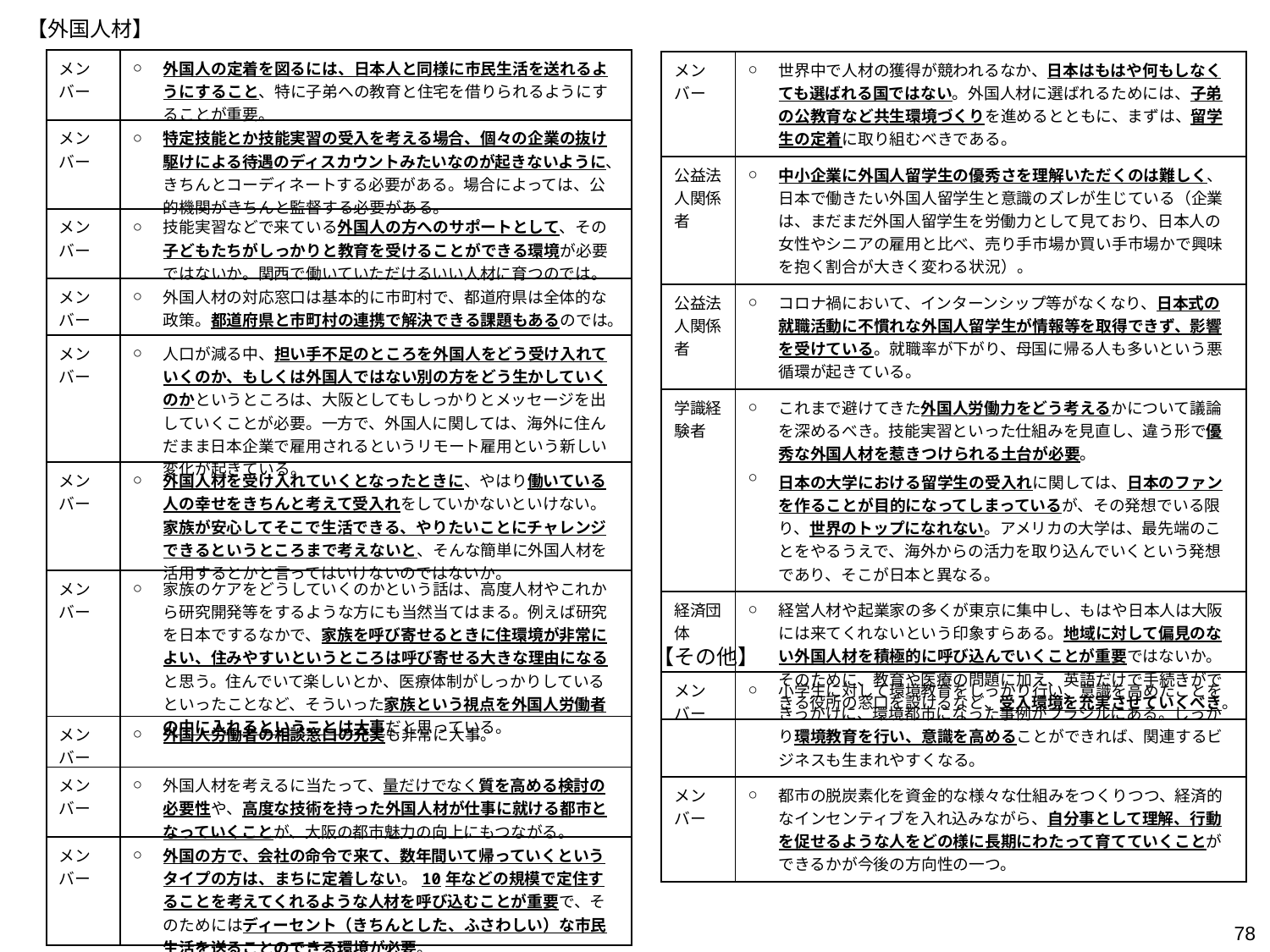

【外国人材】
| メンバー | ○ | 外国人の定着を図るには、日本人と同様に市民生活を送れるようにすること、特に子弟への教育と住宅を借りられるようにすることが重要。 |
| --- | --- | --- |
| メンバー | ○ | 特定技能とか技能実習の受入を考える場合、個々の企業の抜け駆けによる待遇のディスカウントみたいなのが起きないように、きちんとコーディネートする必要がある。場合によっては、公的機関がきちんと監督する必要がある。 |
| メンバー | ○ | 技能実習などで来ている外国人の方へのサポートとして、その子どもたちがしっかりと教育を受けることができる環境が必要ではないか。関西で働いていただけるいい人材に育つのでは。 |
| メンバー | ○ | 外国人材の対応窓口は基本的に市町村で、都道府県は全体的な政策。都道府県と市町村の連携で解決できる課題もあるのでは。 |
| メンバー | ○ | 人口が減る中、担い手不足のところを外国人をどう受け入れていくのか、もしくは外国人ではない別の方をどう生かしていくのかというところは、大阪としてもしっかりとメッセージを出していくことが必要。一方で、外国人に関しては、海外に住んだまま日本企業で雇用されるというリモート雇用という新しい変化が起きている。 |
| メンバー | ○ | 外国人材を受け入れていくとなったときに、やはり働いている人の幸せをきちんと考えて受入れをしていかないといけない。家族が安心してそこで生活できる、やりたいことにチャレンジできるというところまで考えないと、そんな簡単に外国人材を活用するとかと言ってはいけないのではないか。 |
| メンバー | ○ | 家族のケアをどうしていくのかという話は、高度人材やこれから研究開発等をするような方にも当然当てはまる。例えば研究を日本でするなかで、家族を呼び寄せるときに住環境が非常によい、住みやすいというところは呼び寄せる大きな理由になると思う。住んでいて楽しいとか、医療体制がしっかりしているといったことなど、そういった家族という視点を外国人労働者の中に入れるということは大事だと思っている。 |
| メンバー | ○ | 外国人労働者の相談窓口の充実も非常に大事。 |
| メンバー | ○ | 外国人材を考えるに当たって、量だけでなく質を高める検討の必要性や、高度な技術を持った外国人材が仕事に就ける都市となっていくことが、大阪の都市魅力の向上にもつながる。 |
| メンバー | ○ | 外国の方で、会社の命令で来て、数年間いて帰っていくというタイプの方は、まちに定着しない。10年などの規模で定住することを考えてくれるような人材を呼び込むことが重要で、そのためにはディーセント（きちんとした、ふさわしい）な市民生活を送ることのできる環境が必要。 |
| メンバー | ○ | 世界中で人材の獲得が競われるなか、日本はもはや何もしなくても選ばれる国ではない。外国人材に選ばれるためには、子弟の公教育など共生環境づくりを進めるとともに、まずは、留学生の定着に取り組むべきである。 |
| --- | --- | --- |
| 公益法人関係者 | ○ | 中小企業に外国人留学生の優秀さを理解いただくのは難しく、日本で働きたい外国人留学生と意識のズレが生じている（企業は、まだまだ外国人留学生を労働力として見ており、日本人の女性やシニアの雇用と比べ、売り手市場か買い手市場かで興味を抱く割合が大きく変わる状況）。 |
| 公益法人関係者 | ○ | コロナ禍において、インターンシップ等がなくなり、日本式の就職活動に不慣れな外国人留学生が情報等を取得できず、影響を受けている。就職率が下がり、母国に帰る人も多いという悪循環が起きている。 |
| 学識経験者 | ○ ○ | これまで避けてきた外国人労働力をどう考えるかについて議論を深めるべき。技能実習といった仕組みを見直し、違う形で優秀な外国人材を惹きつけられる土台が必要。 日本の大学における留学生の受入れに関しては、日本のファンを作ることが目的になってしまっているが、その発想でいる限り、世界のトップになれない。アメリカの大学は、最先端のことをやるうえで、海外からの活力を取り込んでいくという発想であり、そこが日本と異なる。 |
| 経済団体 | ○ | 経営人材や起業家の多くが東京に集中し、もはや日本人は大阪には来てくれないという印象すらある。地域に対して偏見のない外国人材を積極的に呼び込んでいくことが重要ではないか。そのために、教育や医療の問題に加え、英語だけで手続きができる役所の窓口を設けるなど、受入環境を充実させていくべき。 |
【その他】
| メンバー | ○ | 小学生に対して環境教育をしっかり行い、意識を高めたことをきっかけに、環境都市になった事例がブラジルにある。しっかり環境教育を行い、意識を高めることができれば、関連するビジネスも生まれやすくなる。 |
| --- | --- | --- |
| メンバー | ○ | 都市の脱炭素化を資金的な様々な仕組みをつくりつつ、経済的なインセンティブを入れ込みながら、自分事として理解、行動を促せるような人をどの様に長期にわたって育てていくことができるかが今後の方向性の一つ。 |
78